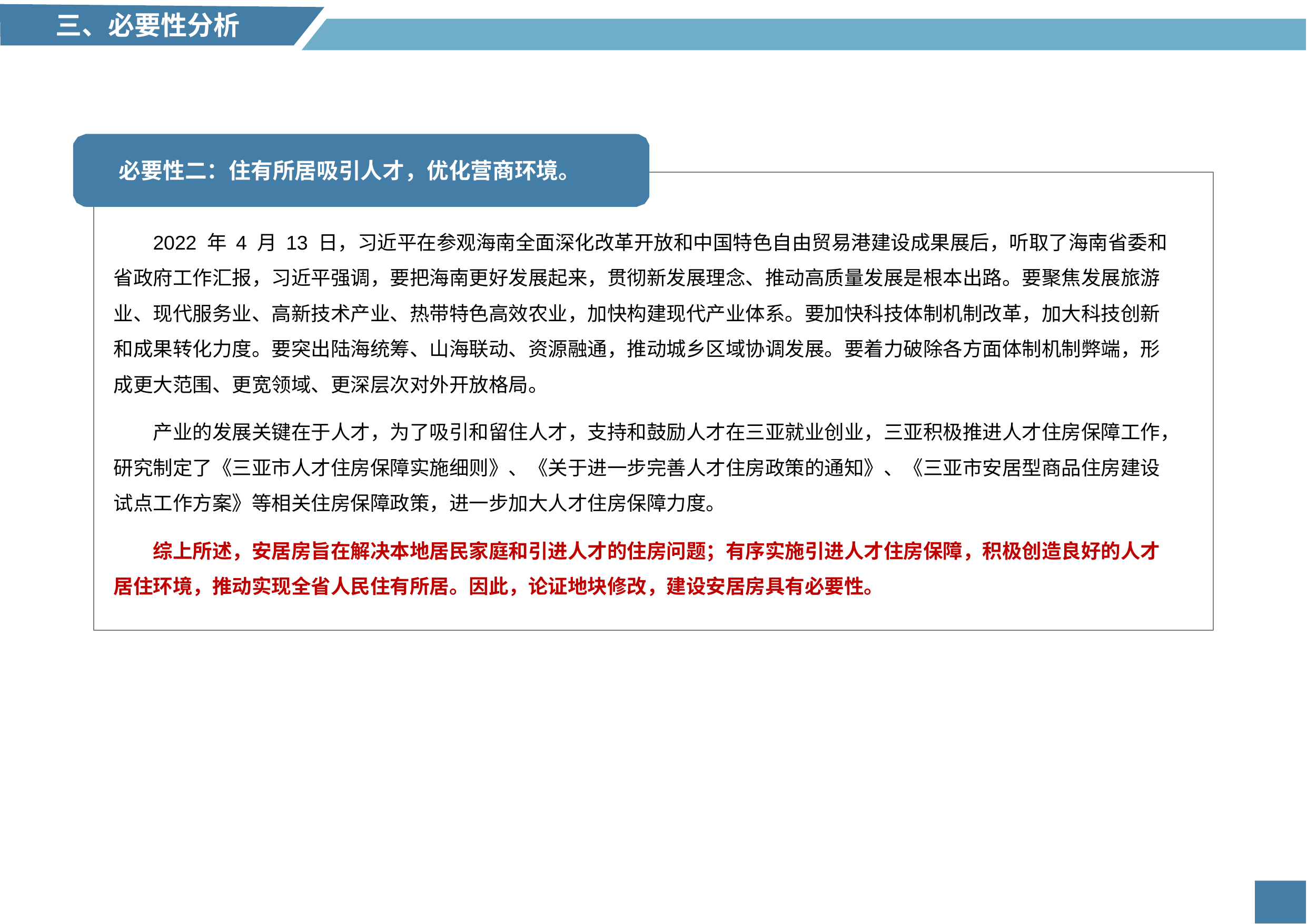

# 三、必要性分析

必要性二：住有所居吸引人才，优化营商环境。

2022 年 4 月 13 日，习近平在参观海南全面深化改革开放和中国特色自由贸易港建设成果展后，听取了海南省委和省政府工作汇报，习近平强调，要把海南更好发展起来，贯彻新发展理念、推动高质量发展是根本出路。要聚焦发展旅游业、现代服务业、高新技术产业、热带特色高效农业，加快构建现代产业体系。要加快科技体制机制改革，加大科技创新和成果转化力度。要突出陆海统筹、山海联动、资源融通，推动城乡区域协调发展。要着力破除各方面体制机制弊端，形成更大范围、更宽领域、更深层次对外开放格局。
产业的发展关键在于人才，为了吸引和留住人才，支持和鼓励人才在三亚就业创业，三亚积极推进人才住房保障工作，研究制定了《三亚市人才住房保障实施细则》、《关于进一步完善人才住房政策的通知》、《三亚市安居型商品住房建设试点工作方案》等相关住房保障政策，进一步加大人才住房保障力度。
综上所述，安居房旨在解决本地居民家庭和引进人才的住房问题；有序实施引进人才住房保障，积极创造良好的人才居住环境，推动实现全省人民住有所居。因此，论证地块修改，建设安居房具有必要性。
12